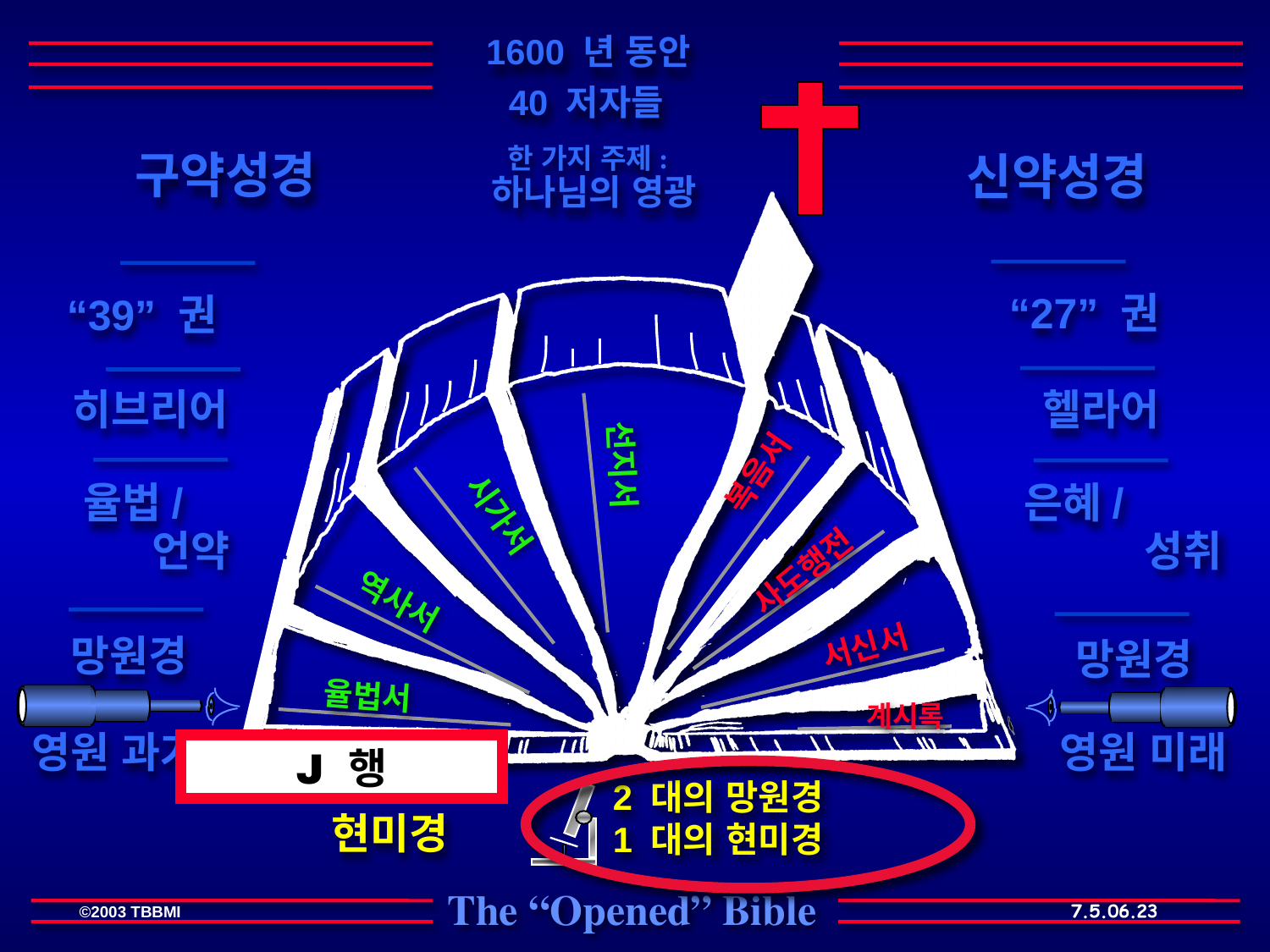

1600 년 동안
40 저자들
한 가지 주제:
하나님의 영광

 구약성경
신약성경

  “27” 권
“39” 권

       복음서
선지서
사도행전
시가서
   역사서
       서신서
율법서
               계시록

히브리어
헬라어

은혜/
율법/
        언약
               성취

망원경
망원경

영원 과거
영원 미래

J 행

2 대의 망원경
1 대의 현미경
현미경

23